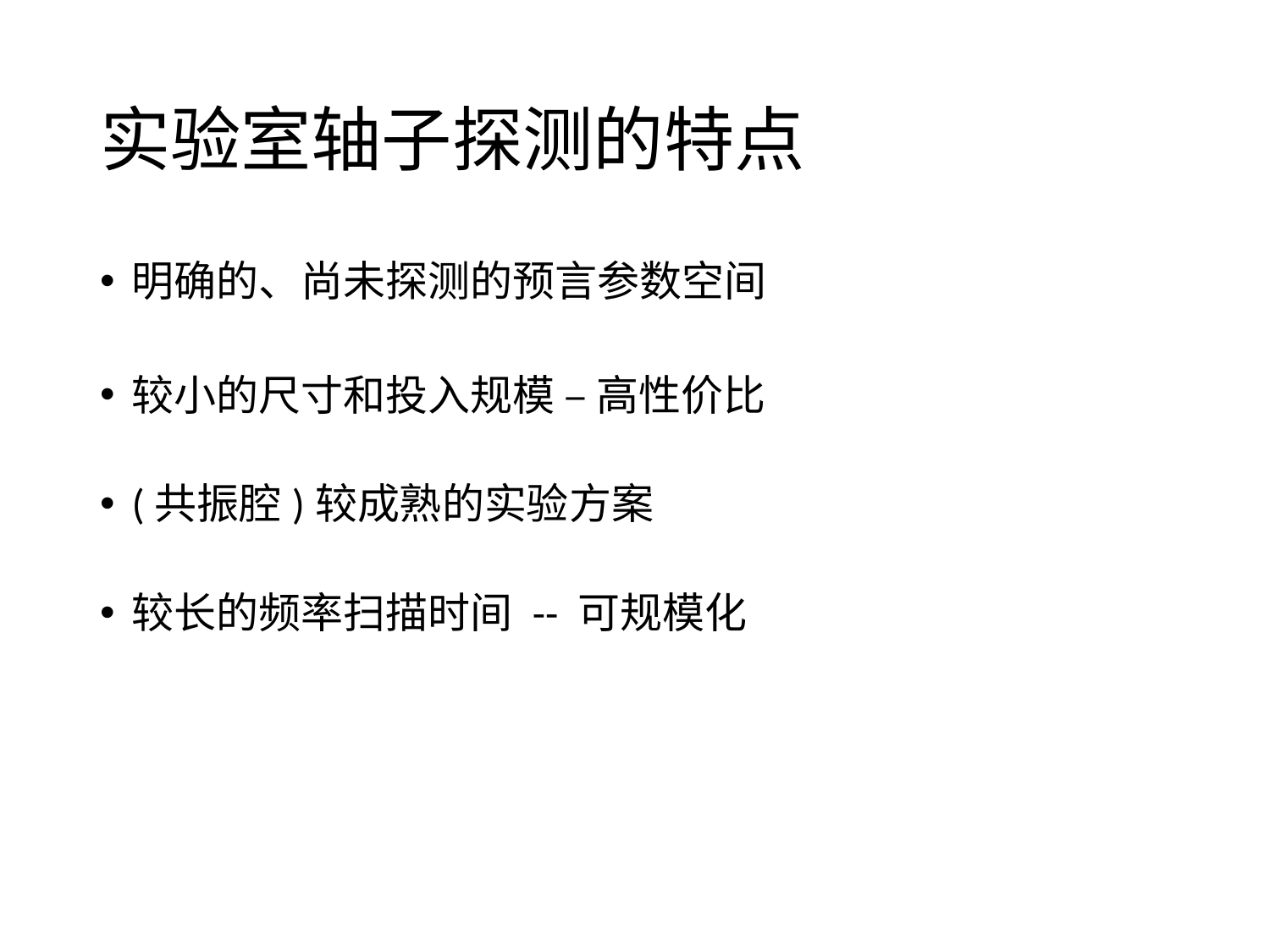

# 实验室轴子探测的特点
明确的、尚未探测的预言参数空间
较小的尺寸和投入规模 – 高性价比
(共振腔)较成熟的实验方案
较长的频率扫描时间 -- 可规模化